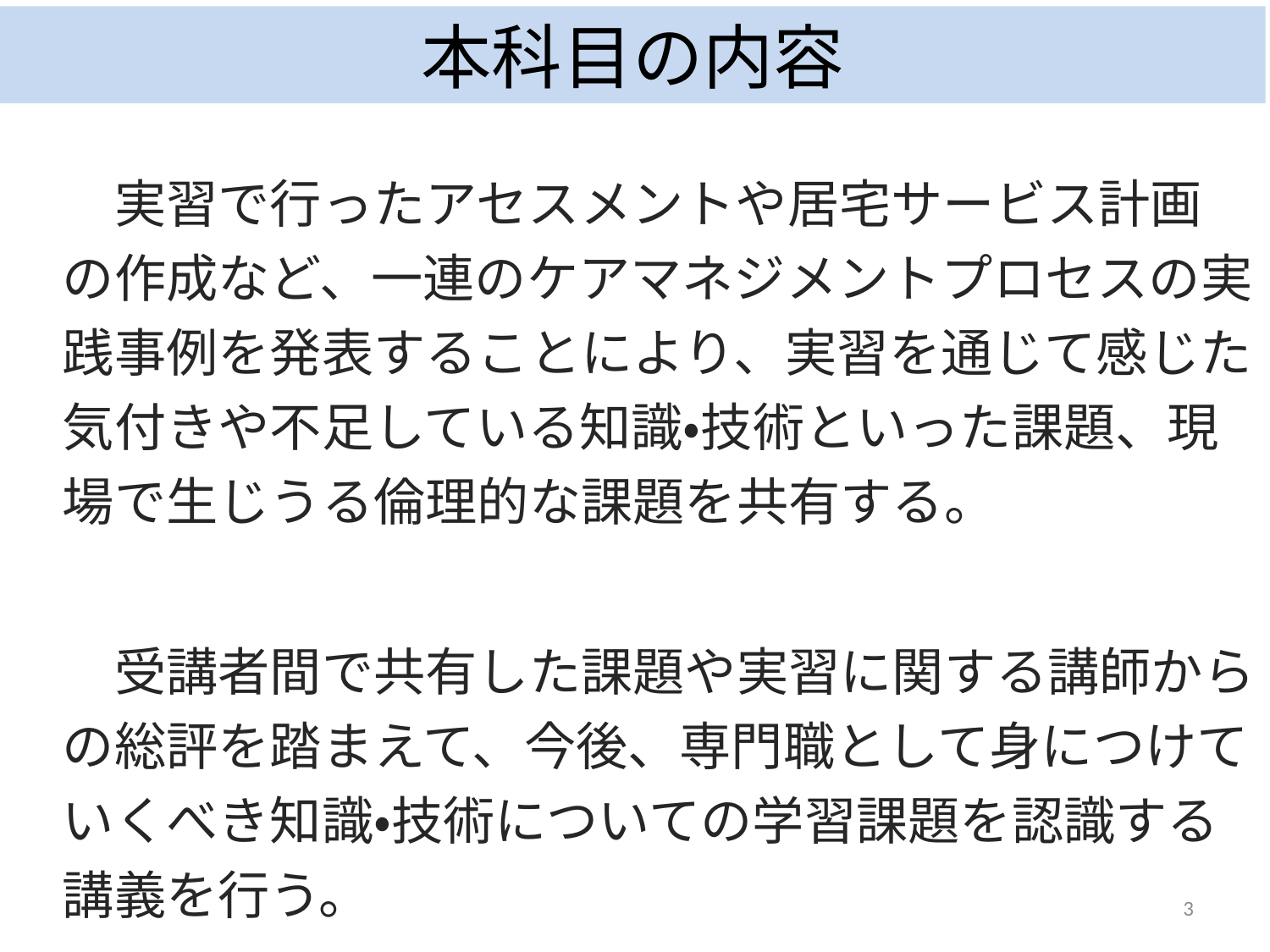

本科目の内容
　実習で行ったアセスメントや居宅サービス計画　の作成など、一連のケアマネジメントプロセスの実践事例を発表することにより、実習を通じて感じた気付きや不足している知識・技術といった課題、現場で生じうる倫理的な課題を共有する。

　受講者間で共有した課題や実習に関する講師からの総評を踏まえて、今後、専門職として身につけていくべき知識・技術についての学習課題を認識する講義を行う。

3